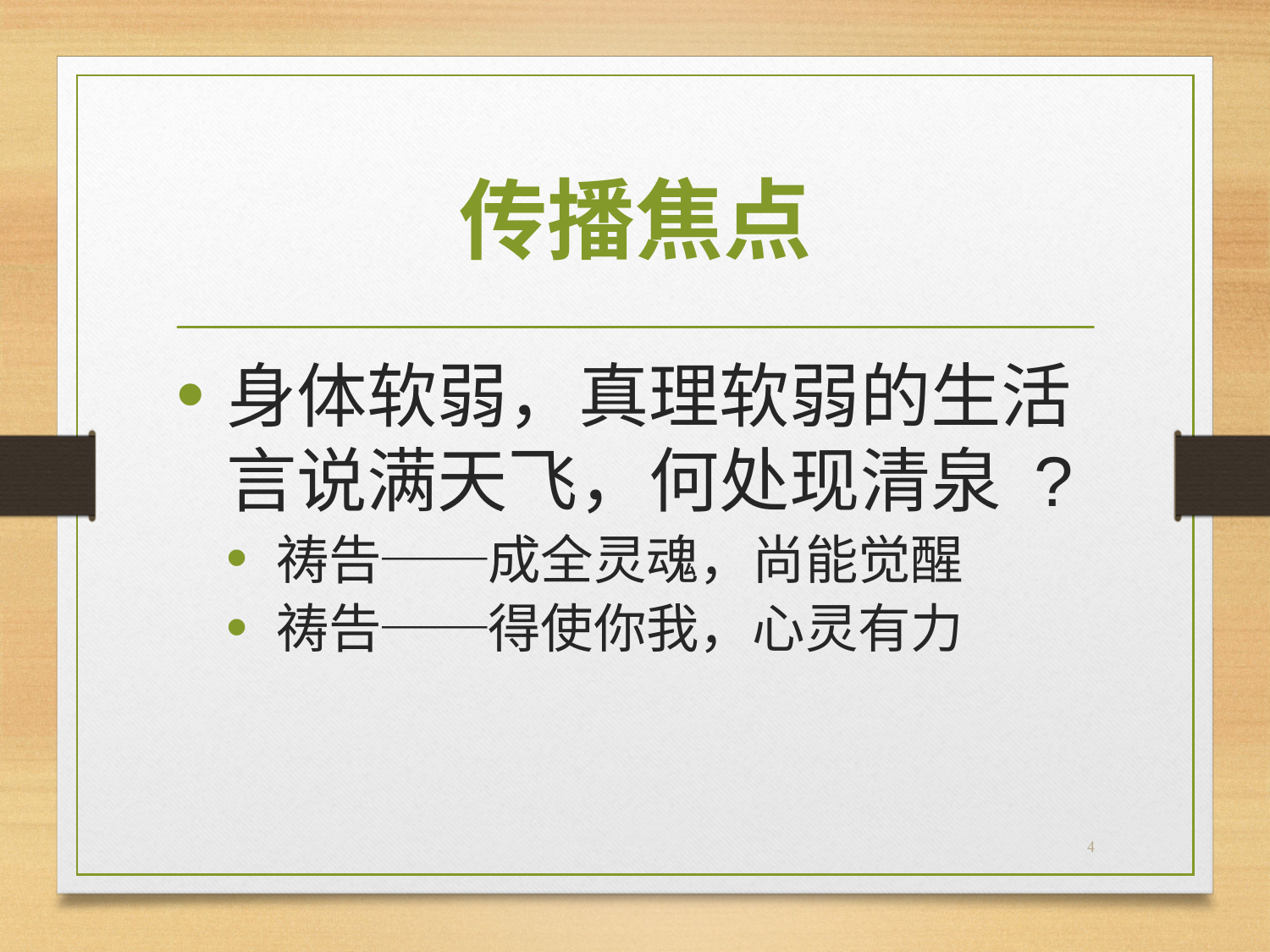

# 传播焦点
身体软弱，真理软弱的生活言说满天飞，何处现清泉 ?
祷告──成全灵魂，尚能觉醒
祷告──得使你我，心灵有力
4